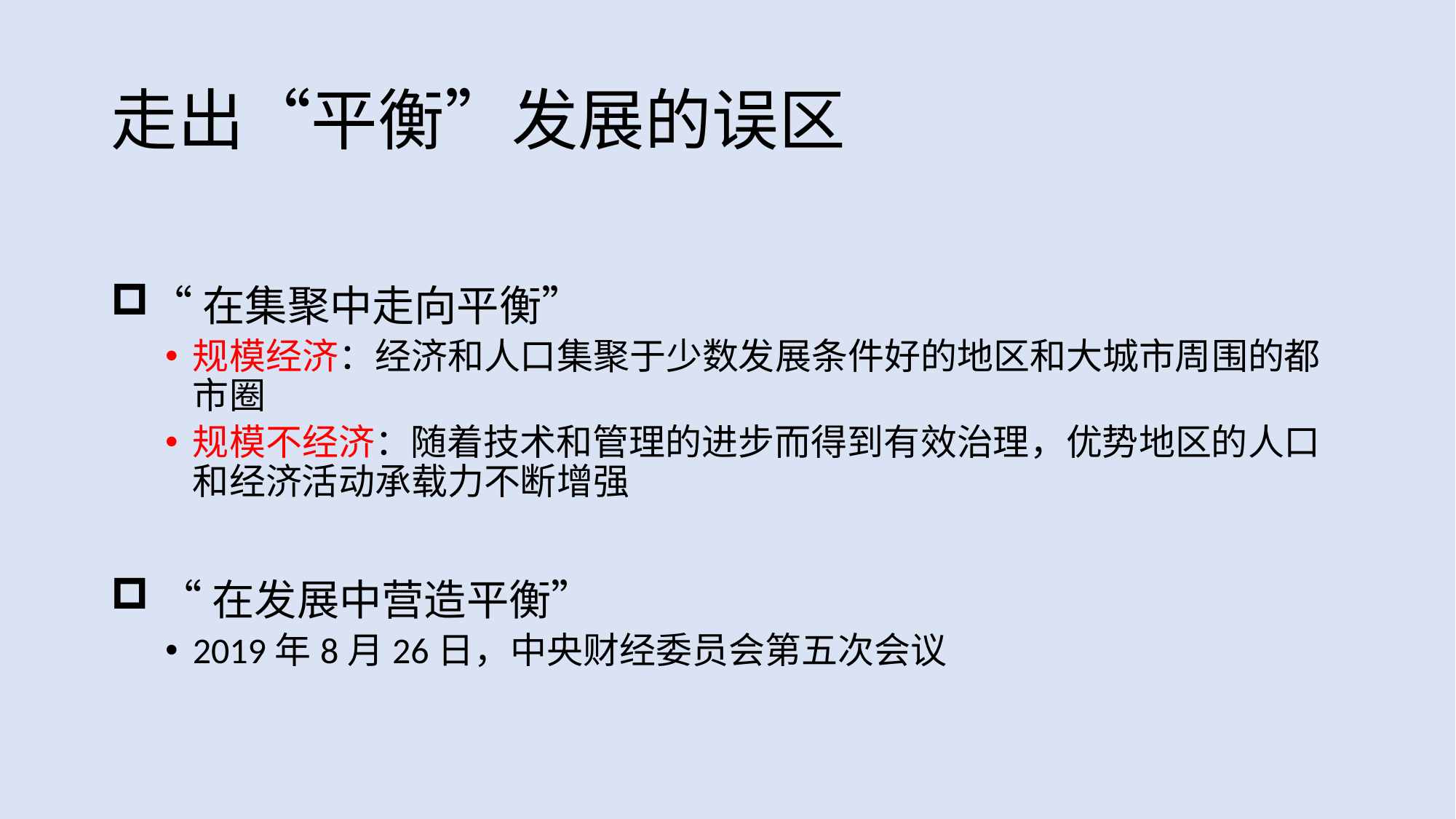

# 走出“平衡”发展的误区
“在集聚中走向平衡”
规模经济：经济和人口集聚于少数发展条件好的地区和大城市周围的都市圈
规模不经济：随着技术和管理的进步而得到有效治理，优势地区的人口和经济活动承载力不断增强

 “在发展中营造平衡”
2019年8月26日，中央财经委员会第五次会议